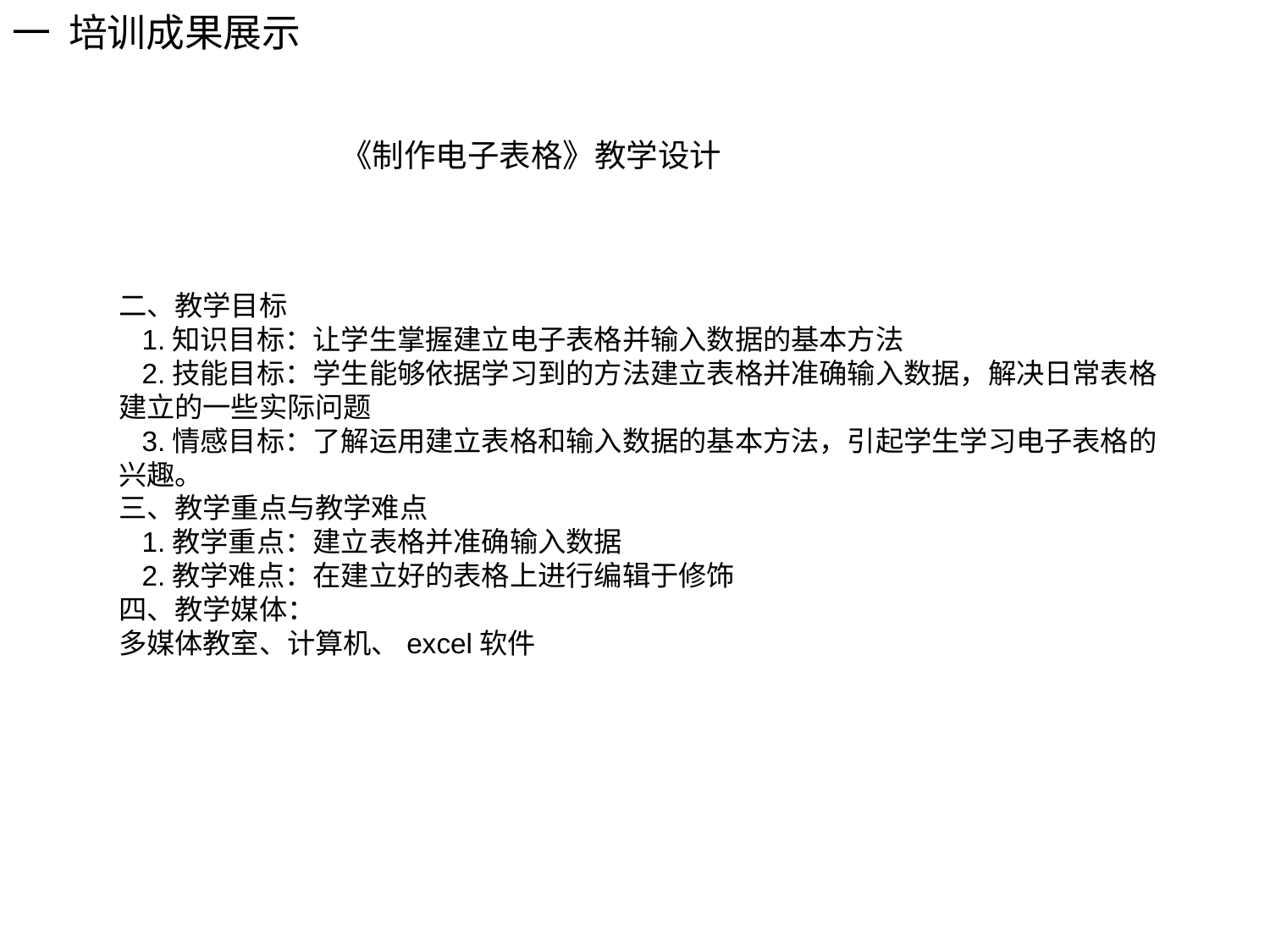

一  培训成果展示
《制作电子表格》教学设计
二、教学目标
   1.知识目标：让学生掌握建立电子表格并输入数据的基本方法
   2.技能目标：学生能够依据学习到的方法建立表格并准确输入数据，解决日常表格建立的一些实际问题
   3.情感目标：了解运用建立表格和输入数据的基本方法，引起学生学习电子表格的兴趣。
三、教学重点与教学难点
   1.教学重点：建立表格并准确输入数据
   2.教学难点：在建立好的表格上进行编辑于修饰
四、教学媒体：
多媒体教室、计算机、excel软件